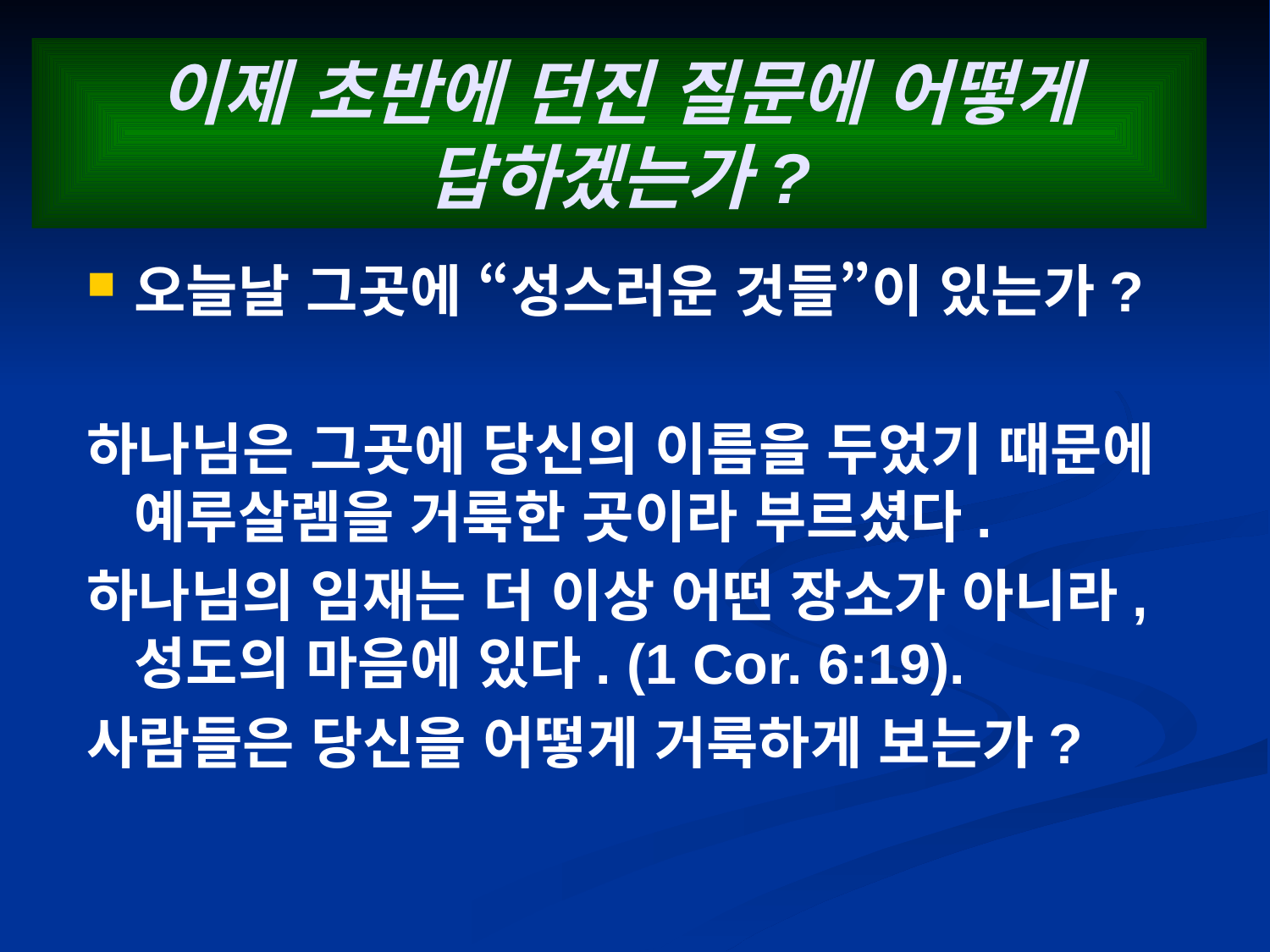

# 이제 초반에 던진 질문에 어떻게 답하겠는가?
오늘날 그곳에 “성스러운 것들”이 있는가?

하나님은 그곳에 당신의 이름을 두었기 때문에 예루살렘을 거룩한 곳이라 부르셨다.
하나님의 임재는 더 이상 어떤 장소가 아니라, 성도의 마음에 있다. (1 Cor. 6:19).
사람들은 당신을 어떻게 거룩하게 보는가?